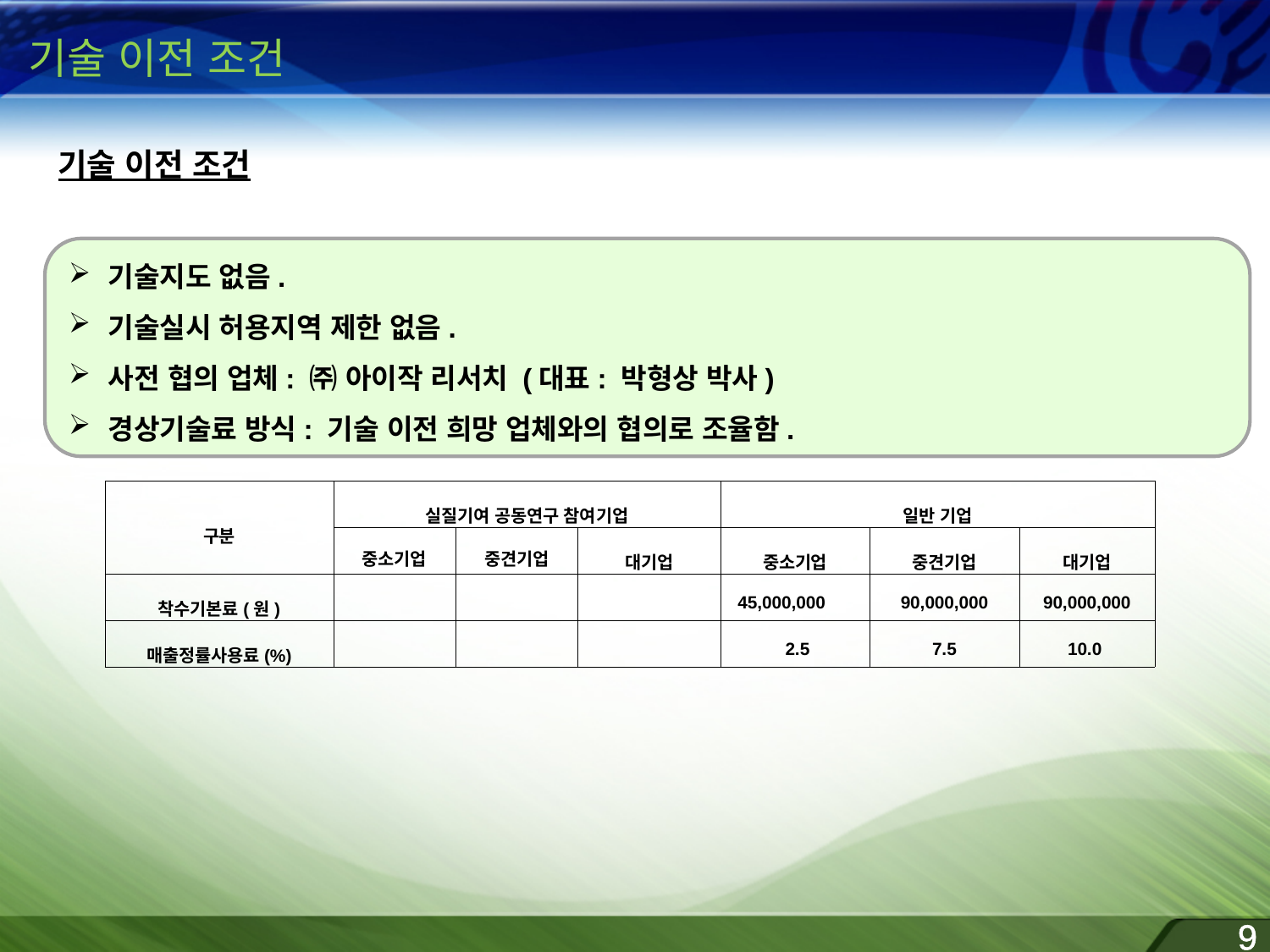

기술 이전 조건
기술 이전 조건
기술지도 없음.
기술실시 허용지역 제한 없음.
사전 협의 업체: ㈜ 아이작 리서치 (대표: 박형상 박사)
경상기술료 방식: 기술 이전 희망 업체와의 협의로 조율함.

| 구분 | 실질기여 공동연구 참여기업 |  |  | 일반 기업 |  |  |
| --- | --- | --- | --- | --- | --- | --- |
|  | 중소기업 | 중견기업 | 대기업 | 중소기업 | 중견기업 | 대기업 |
| 착수기본료(원) |  |  |  | 45,000,000 | 90,000,000 | 90,000,000 |
| 매출정률사용료(%) |  |  |  | 2.5 | 7.5 | 10.0 |